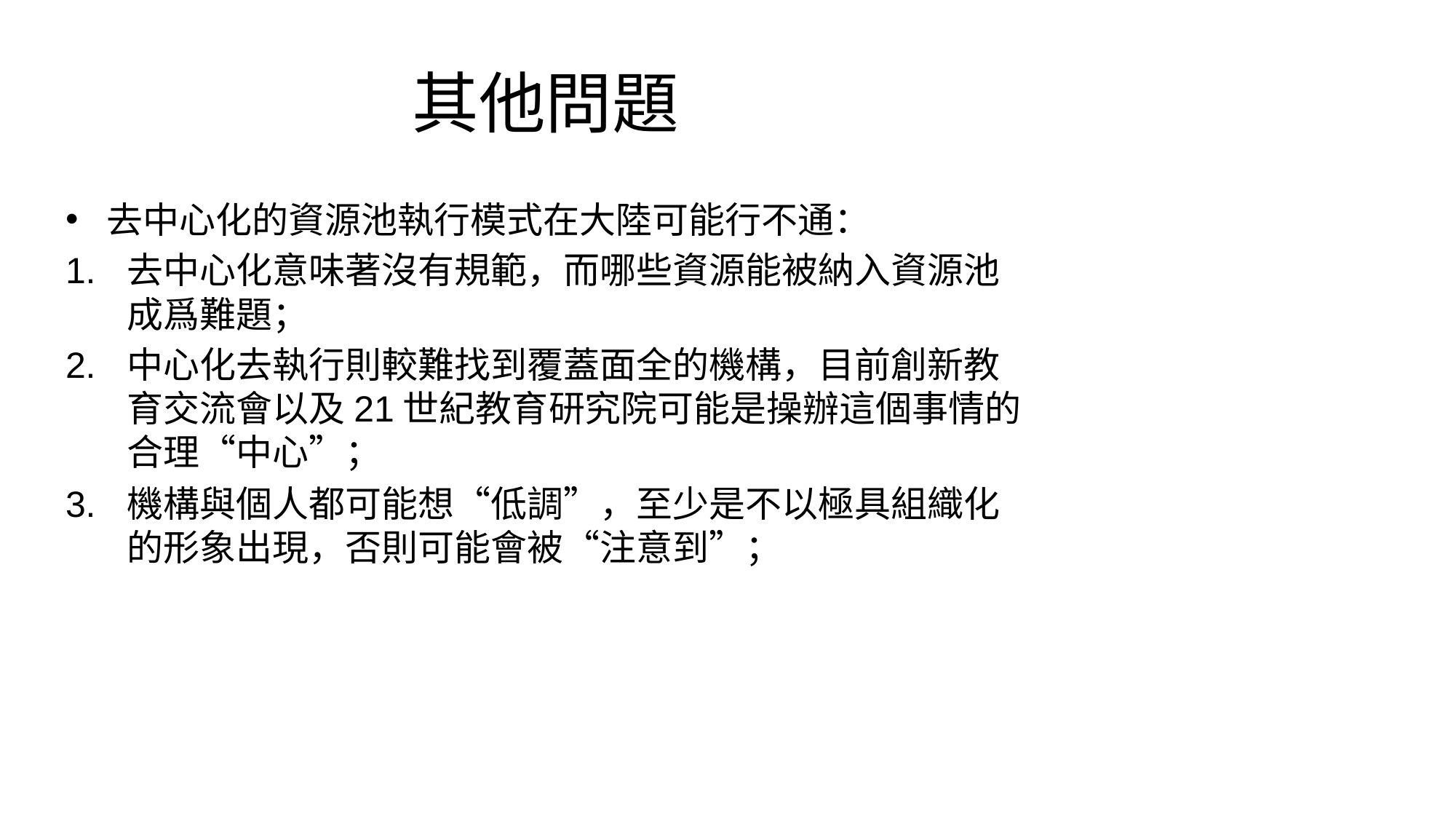

# 其他問題
去中心化的資源池執行模式在大陸可能行不通：
去中心化意味著沒有規範，而哪些資源能被納入資源池成爲難題；
中心化去執行則較難找到覆蓋面全的機構，目前創新教育交流會以及21世紀教育研究院可能是操辦這個事情的合理“中心”；
機構與個人都可能想“低調”，至少是不以極具組織化的形象出現，否則可能會被“注意到”；